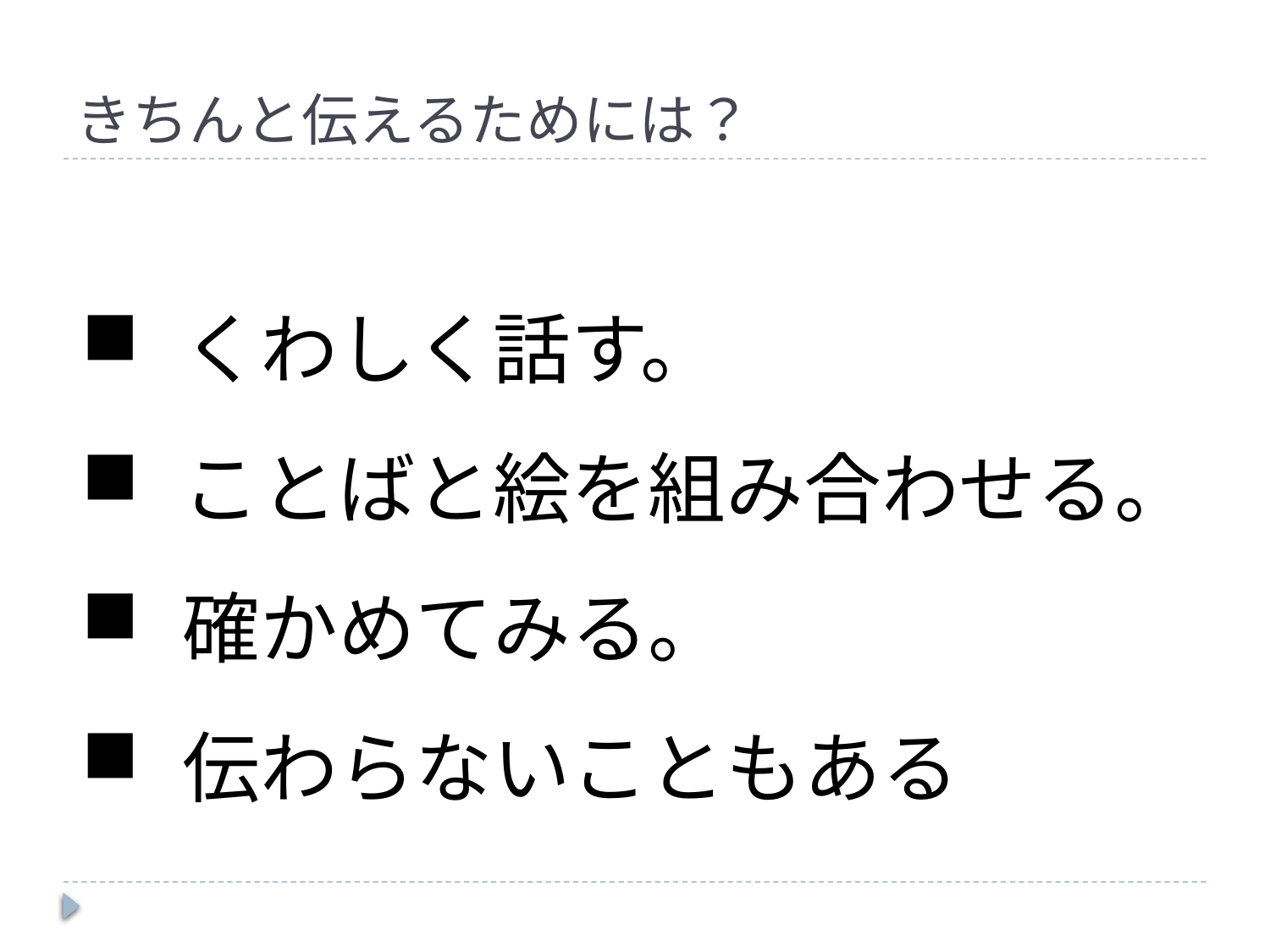

# きちんと伝えるためには？
くわしく話す。
ことばと絵を組み合わせる。
確かめてみる。
伝わらないこともある